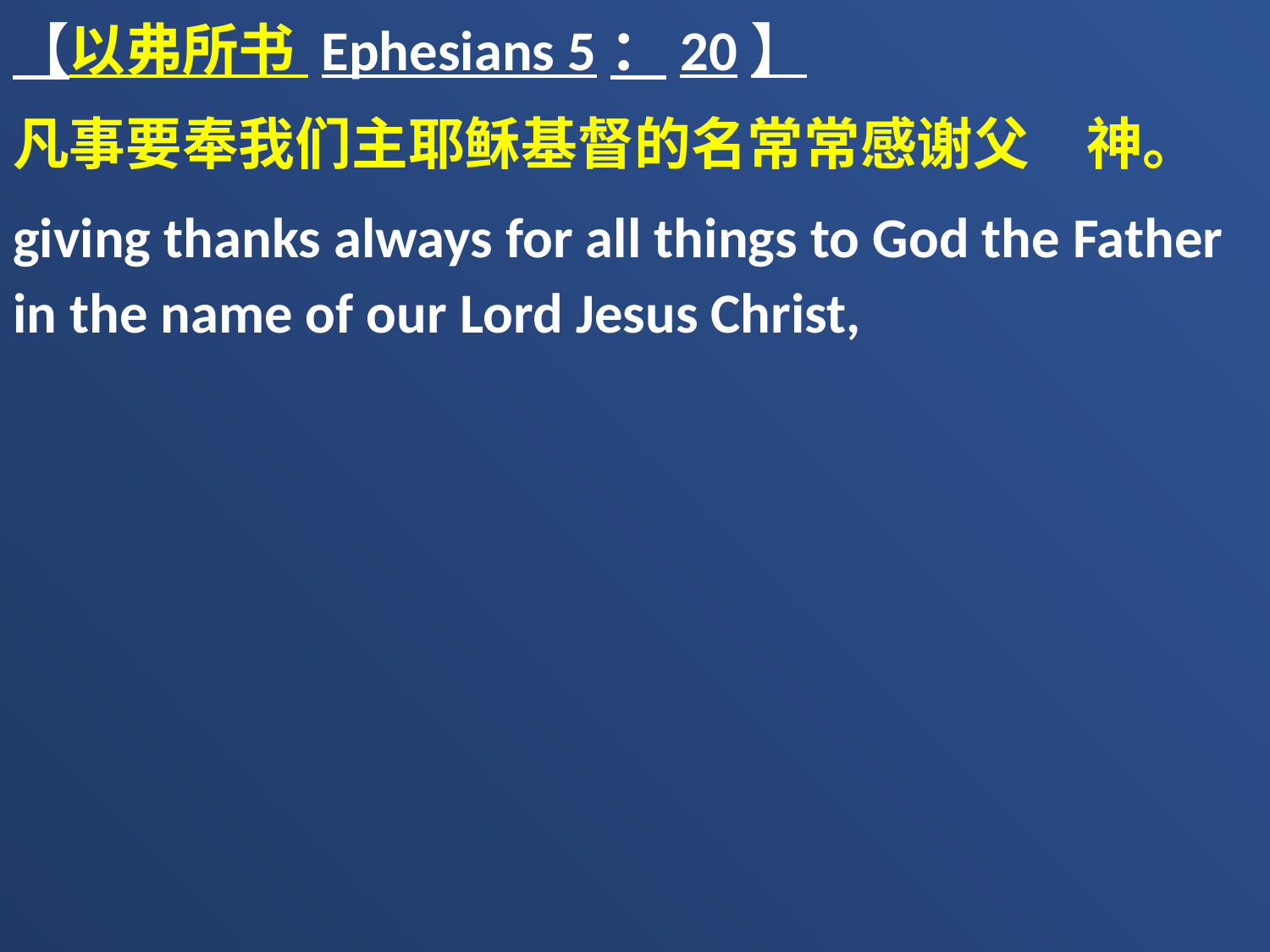

【以弗所书 Ephesians 5：20】
凡事要奉我们主耶稣基督的名常常感谢父　神。
giving thanks always for all things to God the Father in the name of our Lord Jesus Christ,